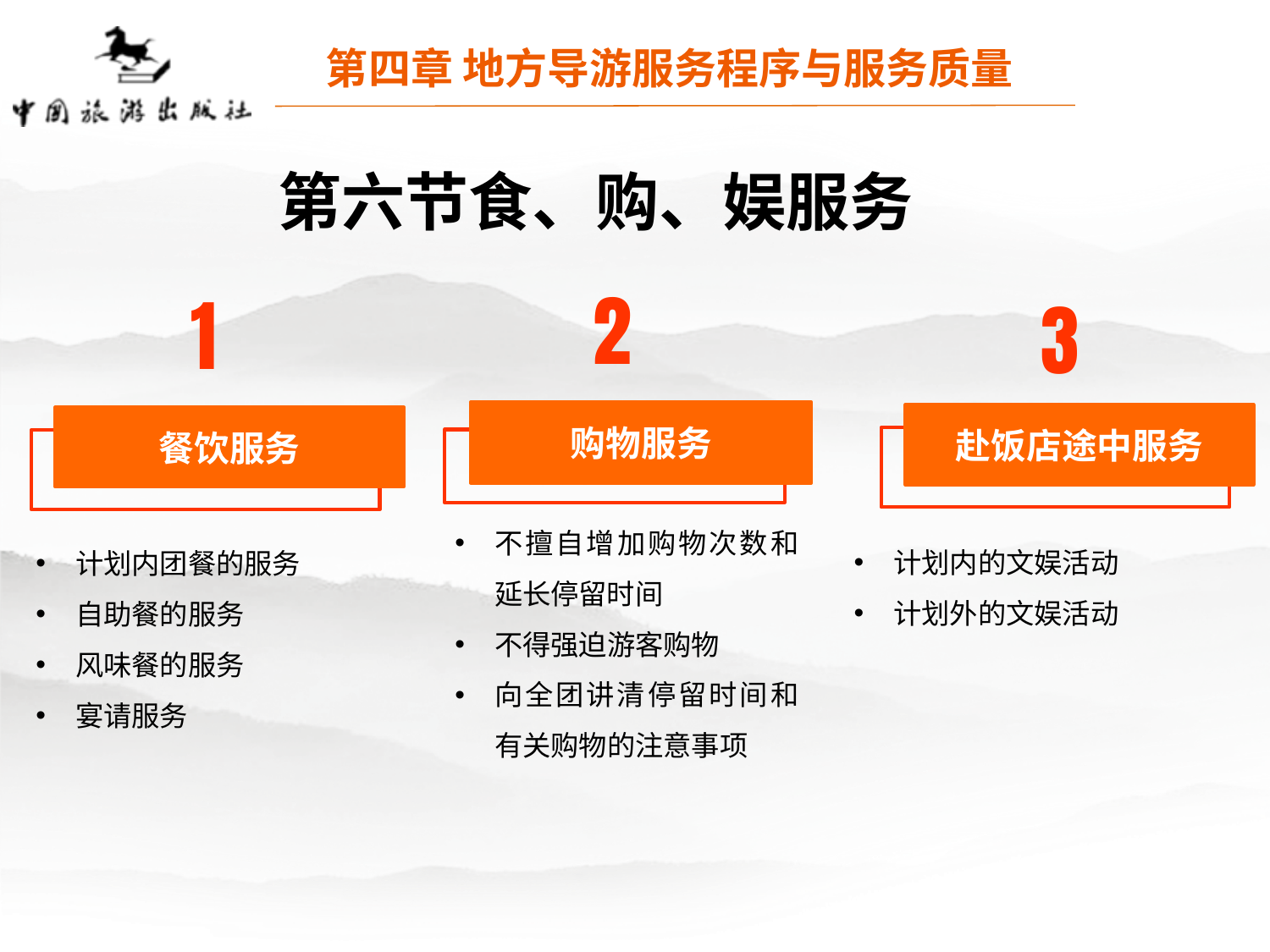

第四章 地方导游服务程序与服务质量
第六节食、购、娱服务
2
购物服务

不擅自增加购物次数和延长停留时间
不得强迫游客购物
向全团讲清停留时间和有关购物的注意事项
1
餐饮服务

计划内团餐的服务
自助餐的服务
风味餐的服务
宴请服务
3
赴饭店途中服务

计划内的文娱活动
计划外的文娱活动